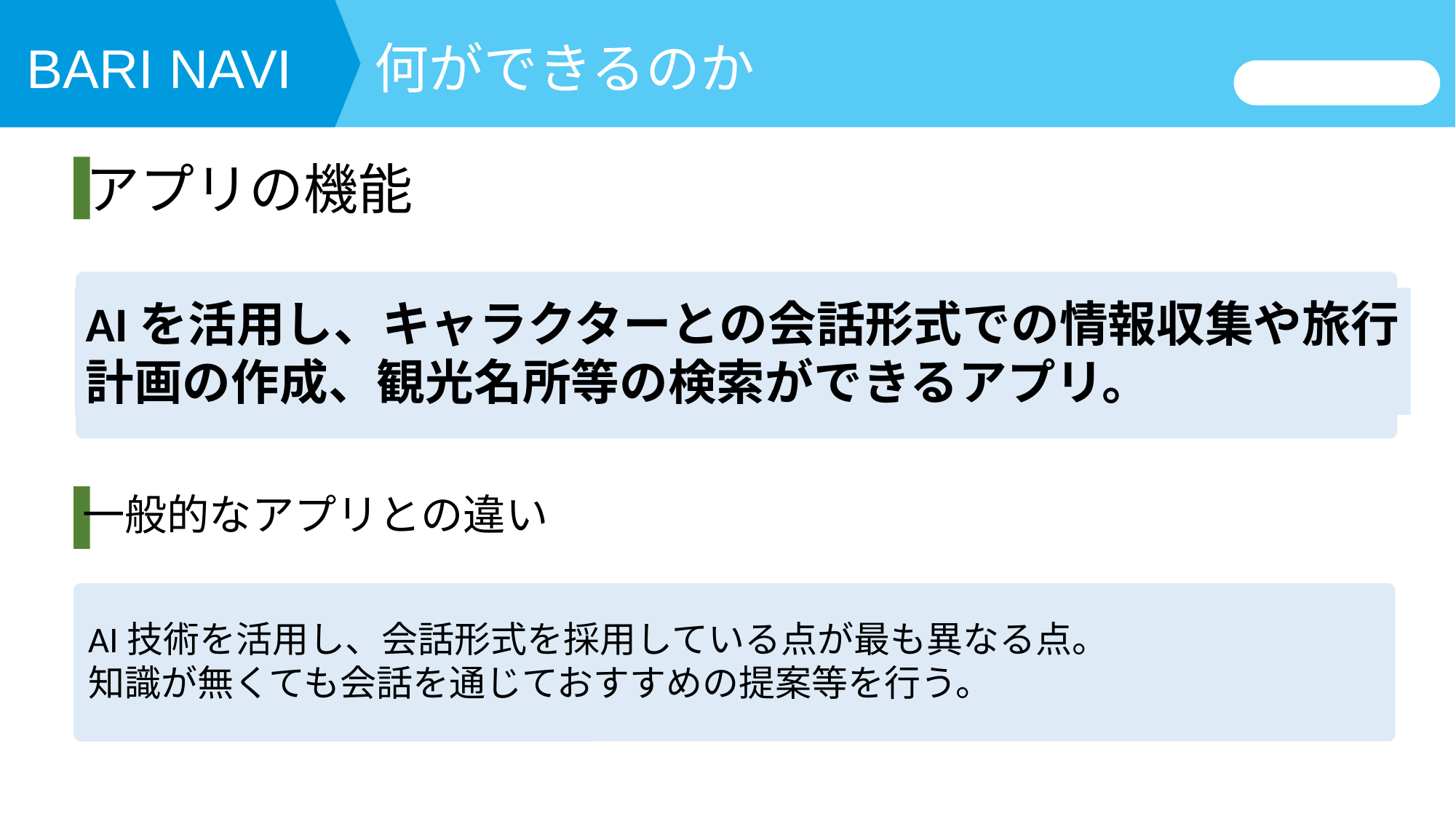

何ができるのか
BARI NAVI

アプリの機能

AIを活用し、キャラクターとの会話形式での情報収集や旅行
計画の作成、観光名所等の検索ができるアプリ。
一般的なアプリとの違い

AI技術を活用し、会話形式を採用している点が最も異なる点。
知識が無くても会話を通じておすすめの提案等を行う。